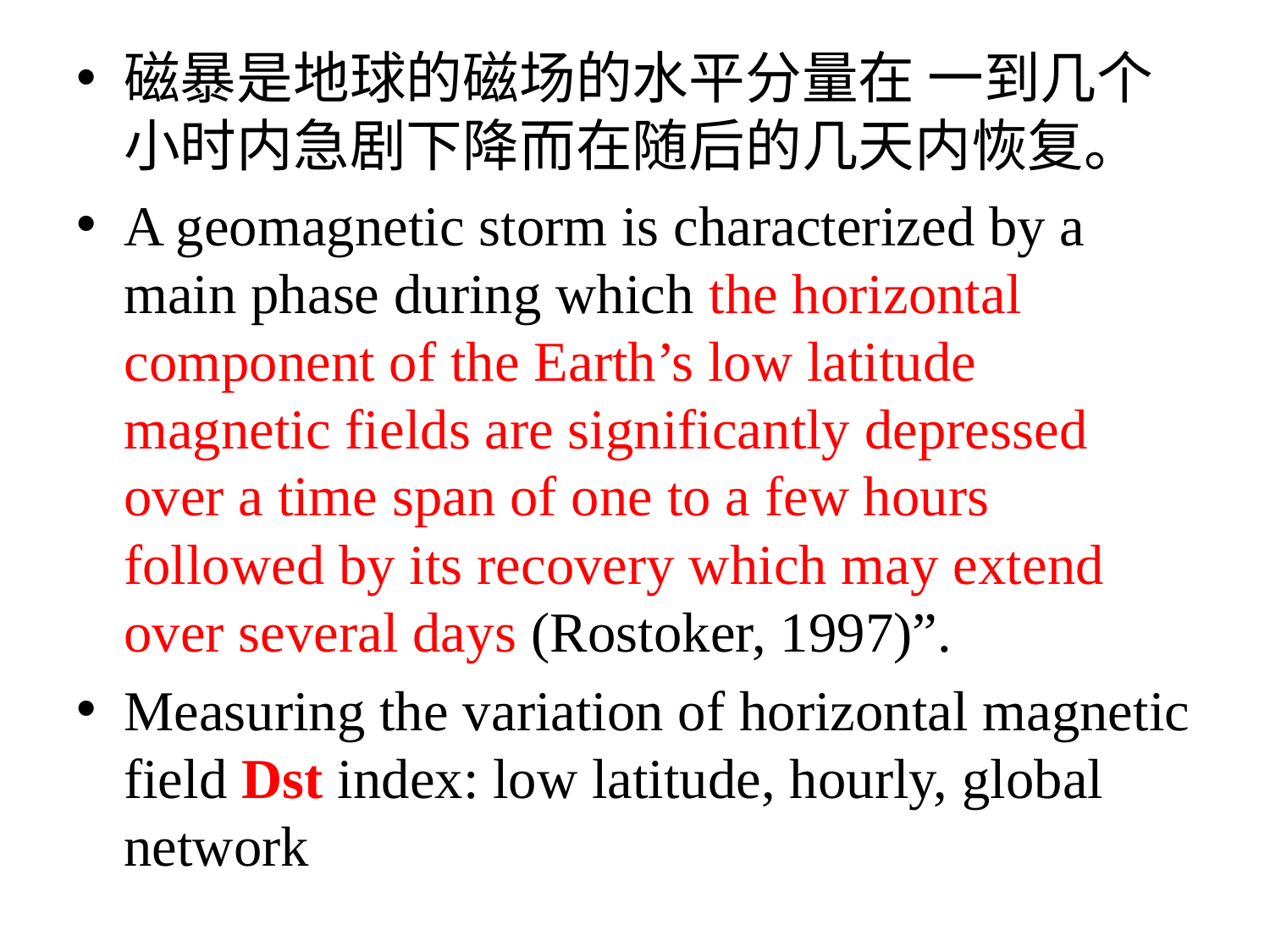

磁暴是地球的磁场的水平分量在 一到几个小时内急剧下降而在随后的几天内恢复。
A geomagnetic storm is characterized by a main phase during which the horizontal component of the Earth’s low latitude magnetic fields are significantly depressed over a time span of one to a few hours followed by its recovery which may extend over several days (Rostoker, 1997)”.
Measuring the variation of horizontal magnetic field Dst index: low latitude, hourly, global network